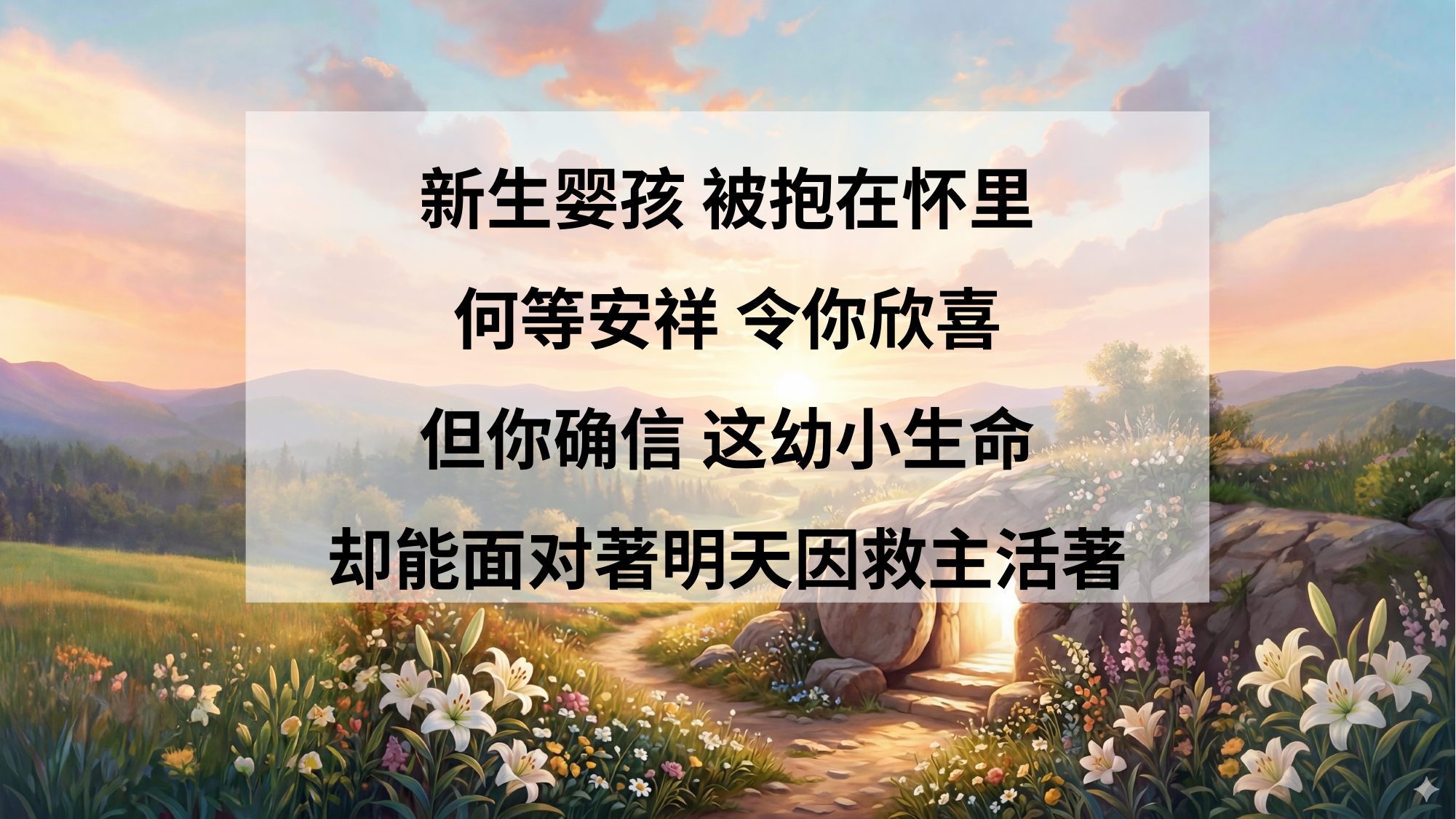

新生婴孩 被抱在怀里
何等安祥 令你欣喜
但你确信 这幼小生命
却能面对著明天因救主活著